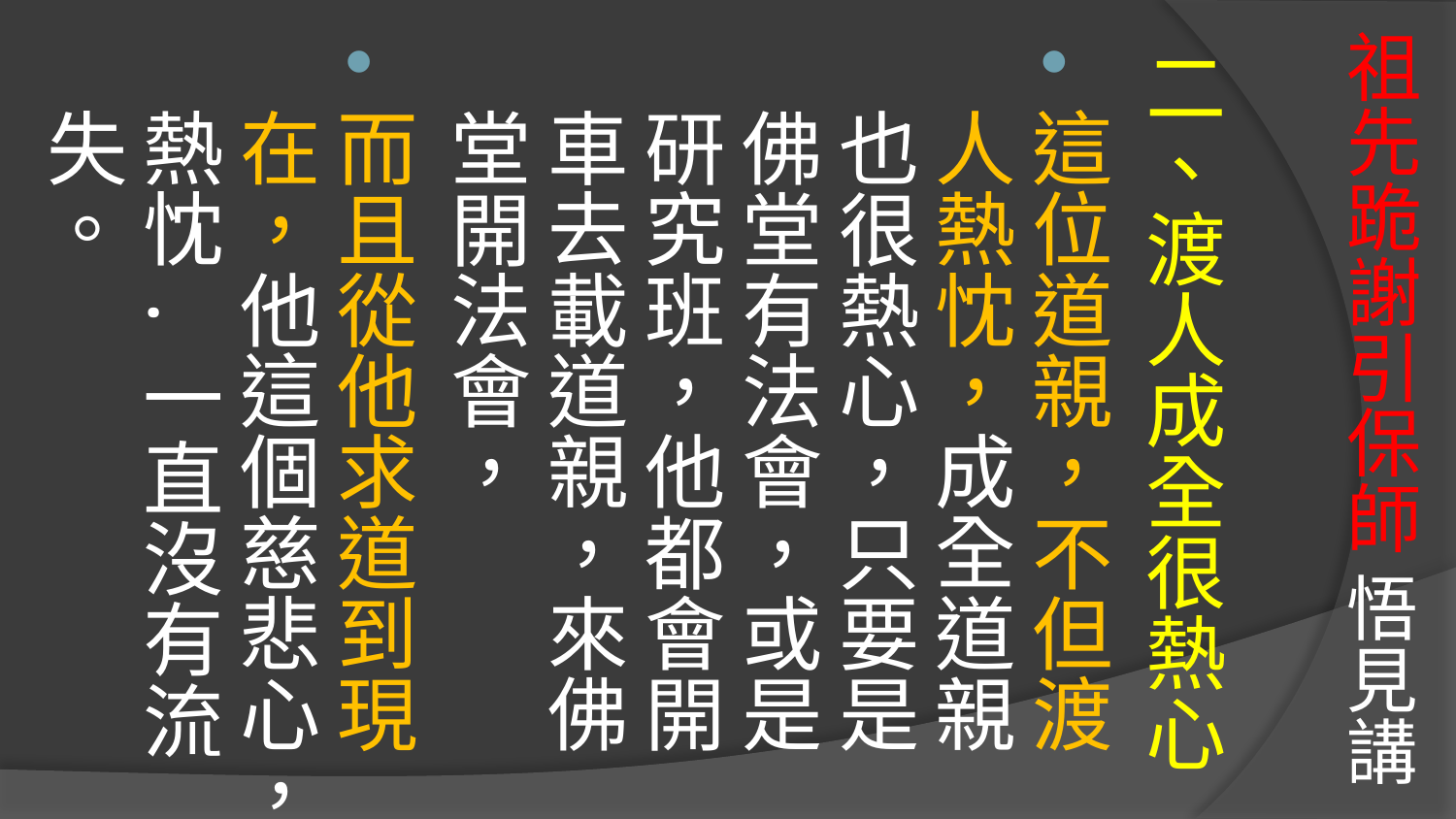

# 祖先跪謝引保師 悟見講
二、渡人成全很熱心
這位道親，不但渡人熱忱，成全道親也很熱心，只要是佛堂有法會，或是研究班，他都會開車去載道親，來佛堂開法會，
而且從他求道到現在，他這個慈悲心，熱忱.一直沒有流失。